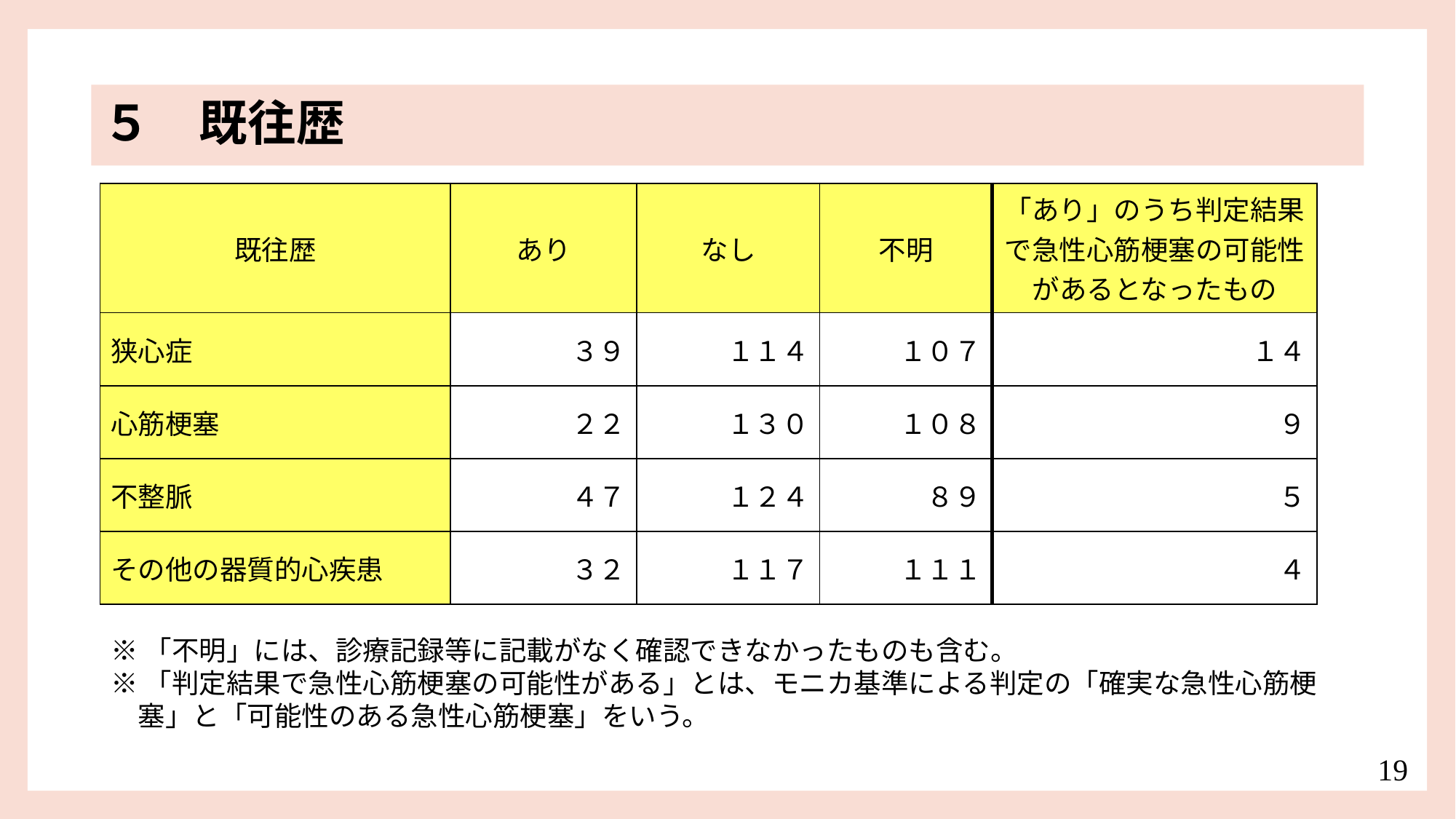

５　既往歴
| 既往歴 | あり | なし | 不明 | 「あり」のうち判定結果で急性心筋梗塞の可能性があるとなったもの |
| --- | --- | --- | --- | --- |
| 狭心症 | ３９ | １１４ | １０７ | １４ |
| 心筋梗塞 | ２２ | １３０ | １０８ | ９ |
| 不整脈 | ４７ | １２４ | ８９ | ５ |
| その他の器質的心疾患 | ３２ | １１７ | １１１ | ４ |
※「不明」には、診療記録等に記載がなく確認できなかったものも含む。
※「判定結果で急性心筋梗塞の可能性がある」とは、モニカ基準による判定の「確実な急性心筋梗
　塞」と「可能性のある急性心筋梗塞」をいう。
19